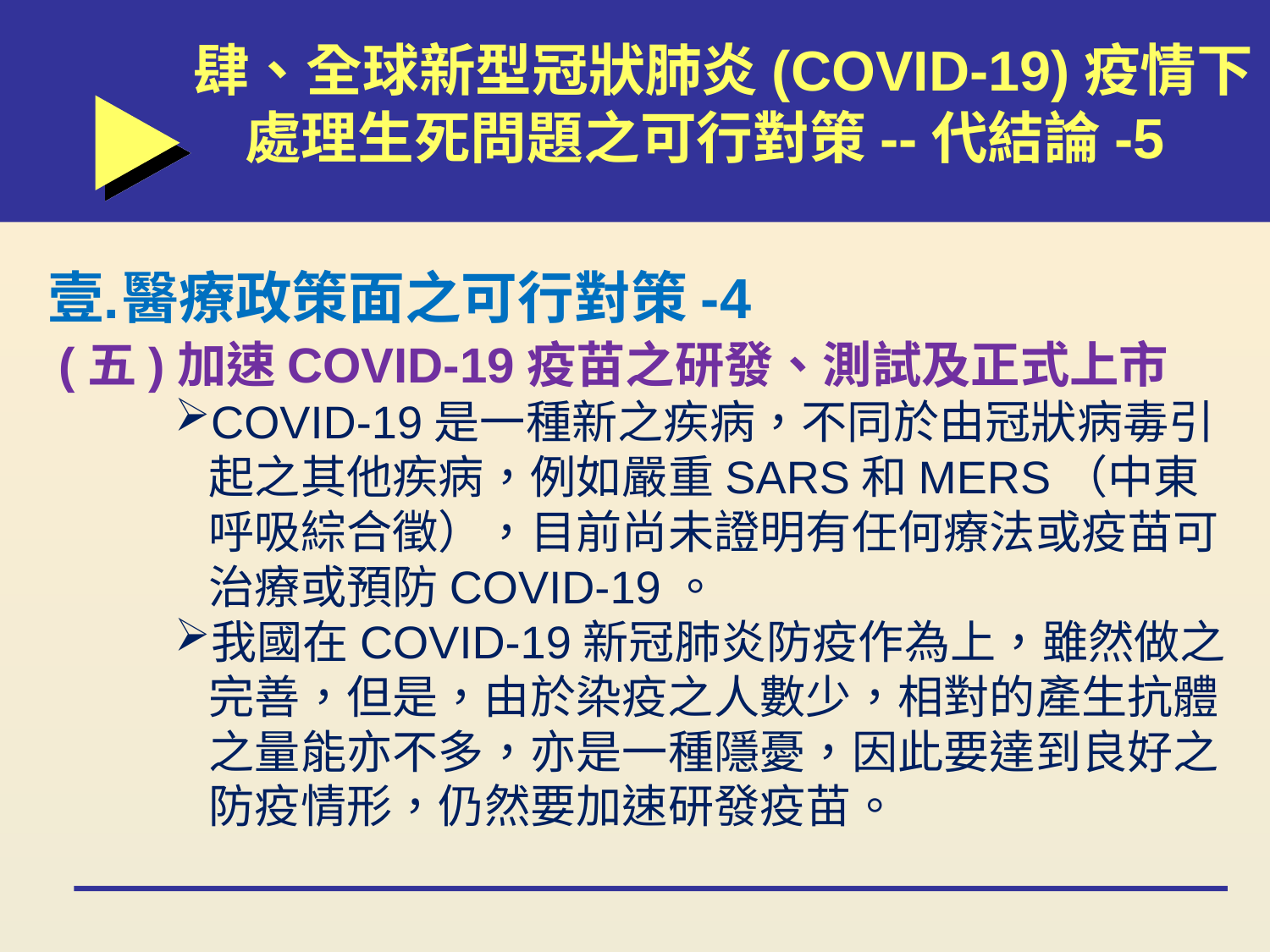

肆、全球新型冠狀肺炎(COVID-19)疫情下
    處理生死問題之可行對策--代結論-5
醫療政策面之可行對策-4
 (五)加速COVID-19疫苗之研發、測試及正式上市
COVID-19是一種新之疾病，不同於由冠狀病毒引起之其他疾病，例如嚴重SARS和MERS（中東呼吸綜合徵），目前尚未證明有任何療法或疫苗可治療或預防COVID-19。
我國在COVID-19新冠肺炎防疫作為上，雖然做之完善，但是，由於染疫之人數少，相對的產生抗體之量能亦不多，亦是一種隱憂，因此要達到良好之防疫情形，仍然要加速研發疫苗。